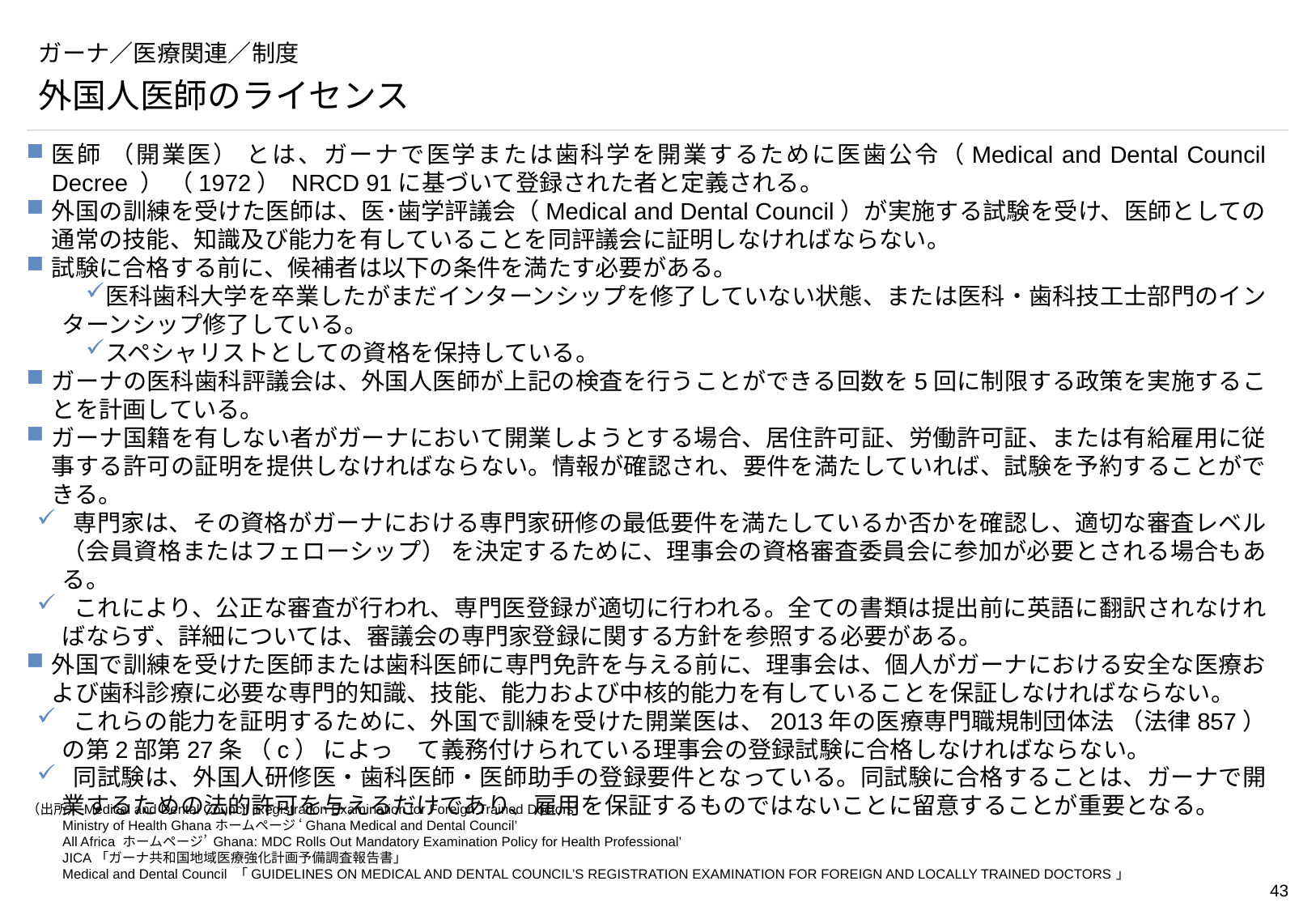

# ガーナ／医療関連／制度
外国人医師のライセンス
医師 （開業医） とは、ガーナで医学または歯科学を開業するために医歯公令（Medical and Dental Council Decree ） （1972） NRCD 91に基づいて登録された者と定義される。
外国の訓練を受けた医師は、医･歯学評議会（Medical and Dental Council）が実施する試験を受け、医師としての通常の技能、知識及び能力を有していることを同評議会に証明しなければならない。
試験に合格する前に、候補者は以下の条件を満たす必要がある。
医科歯科大学を卒業したがまだインターンシップを修了していない状態、または医科・歯科技工士部門のインターンシップ修了している。
スペシャリストとしての資格を保持している。
ガーナの医科歯科評議会は、外国人医師が上記の検査を行うことができる回数を5回に制限する政策を実施することを計画している。
ガーナ国籍を有しない者がガーナにおいて開業しようとする場合、居住許可証、労働許可証、または有給雇用に従事する許可の証明を提供しなければならない。情報が確認され、要件を満たしていれば、試験を予約することができる。
 専門家は、その資格がガーナにおける専門家研修の最低要件を満たしているか否かを確認し、適切な審査レベル （会員資格またはフェローシップ） を決定するために、理事会の資格審査委員会に参加が必要とされる場合もある。
 これにより、公正な審査が行われ、専門医登録が適切に行われる。全ての書類は提出前に英語に翻訳されなければならず、詳細については、審議会の専門家登録に関する方針を参照する必要がある。
外国で訓練を受けた医師または歯科医師に専門免許を与える前に、理事会は、個人がガーナにおける安全な医療および歯科診療に必要な専門的知識、技能、能力および中核的能力を有していることを保証しなければならない。
 これらの能力を証明するために、外国で訓練を受けた開業医は、2013年の医療専門職規制団体法 （法律857） の第2部第27条 （c） によっ　て義務付けられている理事会の登録試験に合格しなければならない。
 同試験は、外国人研修医・歯科医師・医師助手の登録要件となっている。同試験に合格することは、ガーナで開業するための法的許可を与えるだけであり、雇用を保証するものではないことに留意することが重要となる。
（出所）Medical and Dental Council ’Registration Examination for Foreign Trained Doctors’
Ministry of Health Ghanaホームページ ‘Ghana Medical and Dental Council’
All Africa ホームページ’ Ghana: MDC Rolls Out Mandatory Examination Policy for Health Professional’
JICA「ガーナ共和国地域医療強化計画予備調査報告書」
Medical and Dental Council 「GUIDELINES ON MEDICAL AND DENTAL COUNCIL’S REGISTRATION EXAMINATION FOR FOREIGN AND LOCALLY TRAINED DOCTORS」